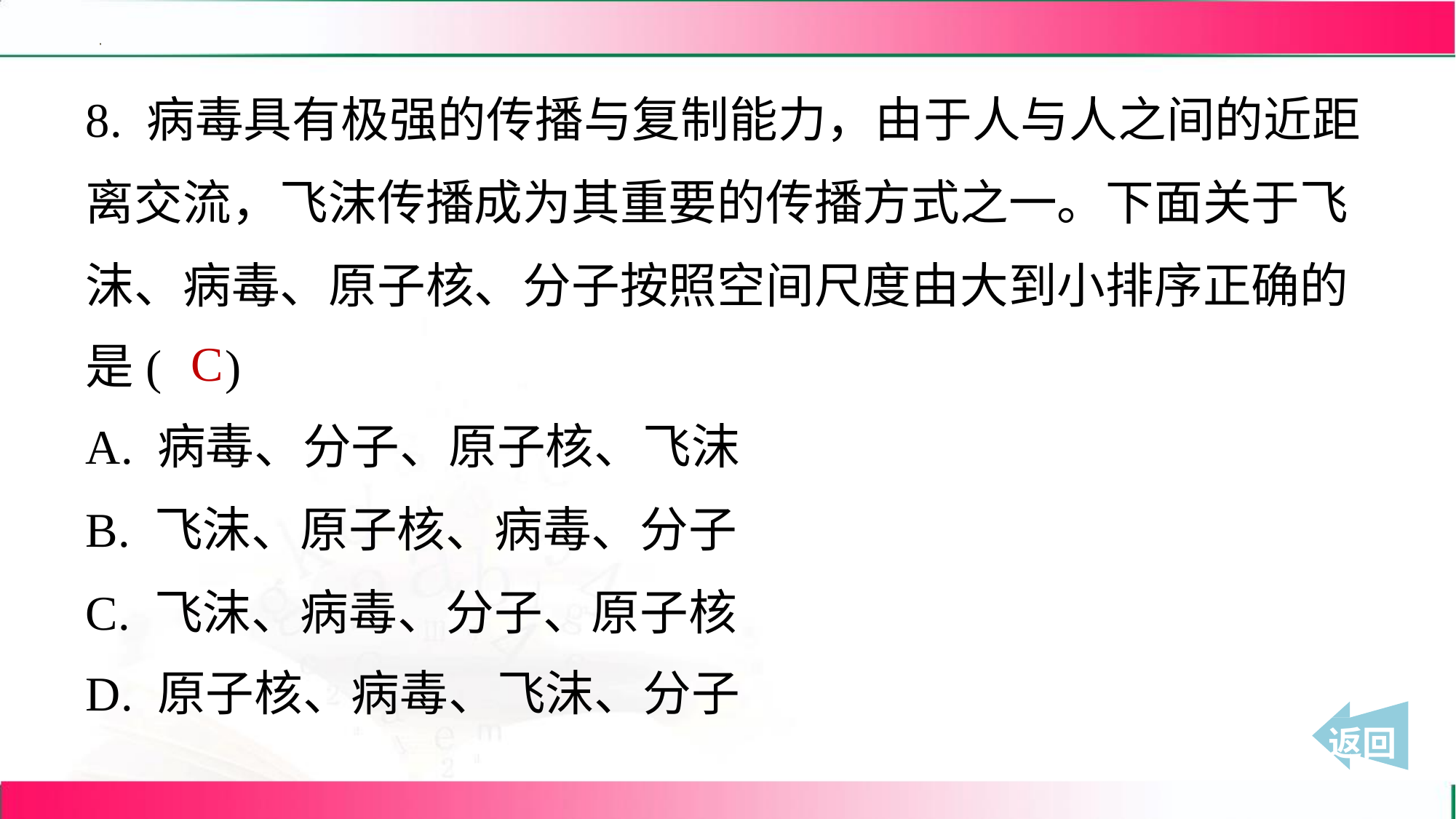

8. 病毒具有极强的传播与复制能力，由于人与人之间的近距
离交流，飞沫传播成为其重要的传播方式之一。下面关于飞
沫、病毒、原子核、分子按照空间尺度由大到小排序正确的
是(     )
C
A. 病毒、分子、原子核、飞沫
B. 飞沫、原子核、病毒、分子
C. 飞沫、病毒、分子、原子核
D. 原子核、病毒、飞沫、分子
 返回